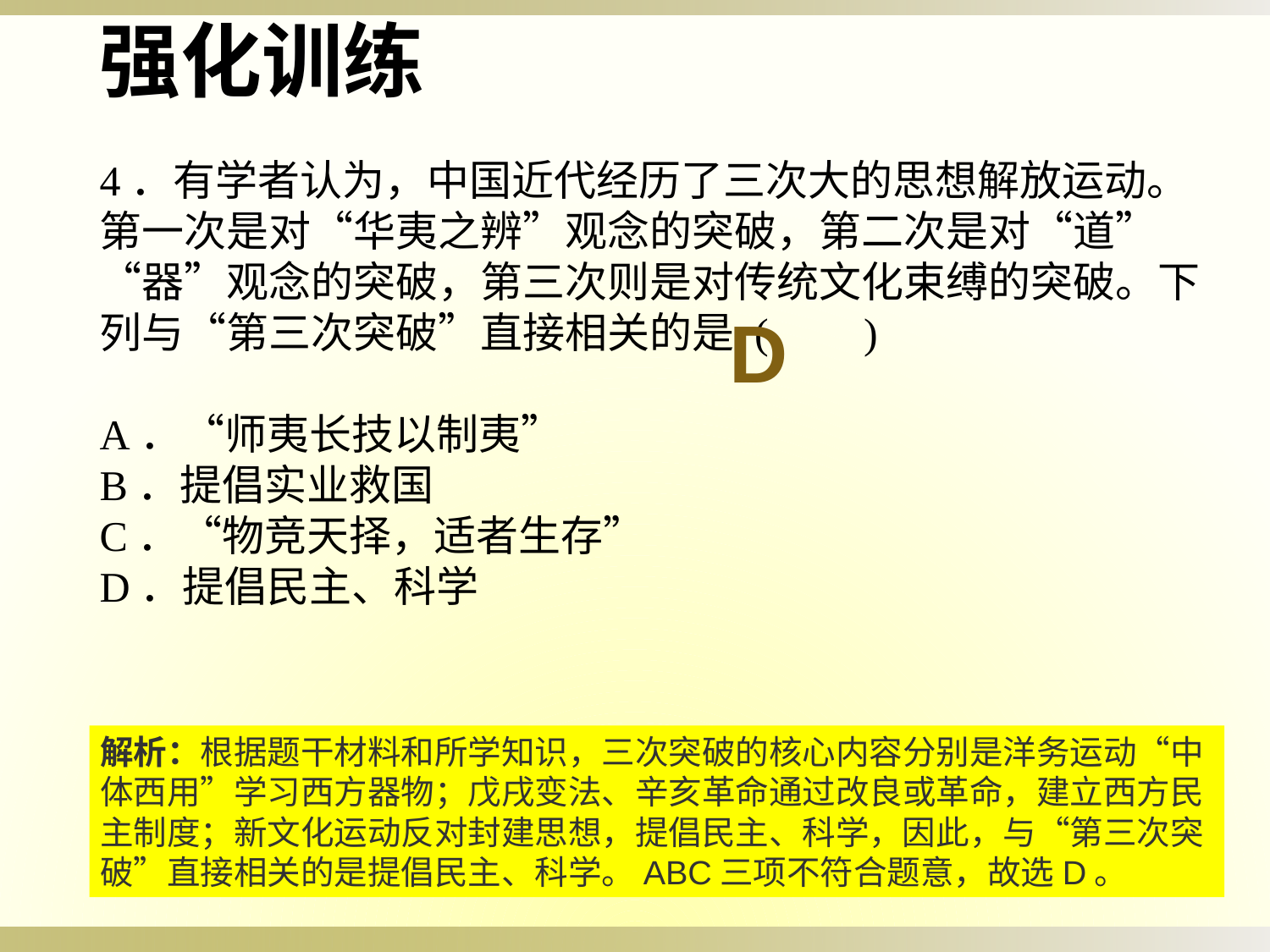

强化训练
4．有学者认为，中国近代经历了三次大的思想解放运动。第一次是对“华夷之辨”观念的突破，第二次是对“道”“器”观念的突破，第三次则是对传统文化束缚的突破。下列与“第三次突破”直接相关的是 (         )

A．“师夷长技以制夷”
B．提倡实业救国
C．“物竞天择，适者生存”
D．提倡民主、科学
D
解析：根据题干材料和所学知识，三次突破的核心内容分别是洋务运动“中体西用”学习西方器物；戊戌变法、辛亥革命通过改良或革命，建立西方民主制度；新文化运动反对封建思想，提倡民主、科学，因此，与“第三次突破”直接相关的是提倡民主、科学。ABC三项不符合题意，故选D。